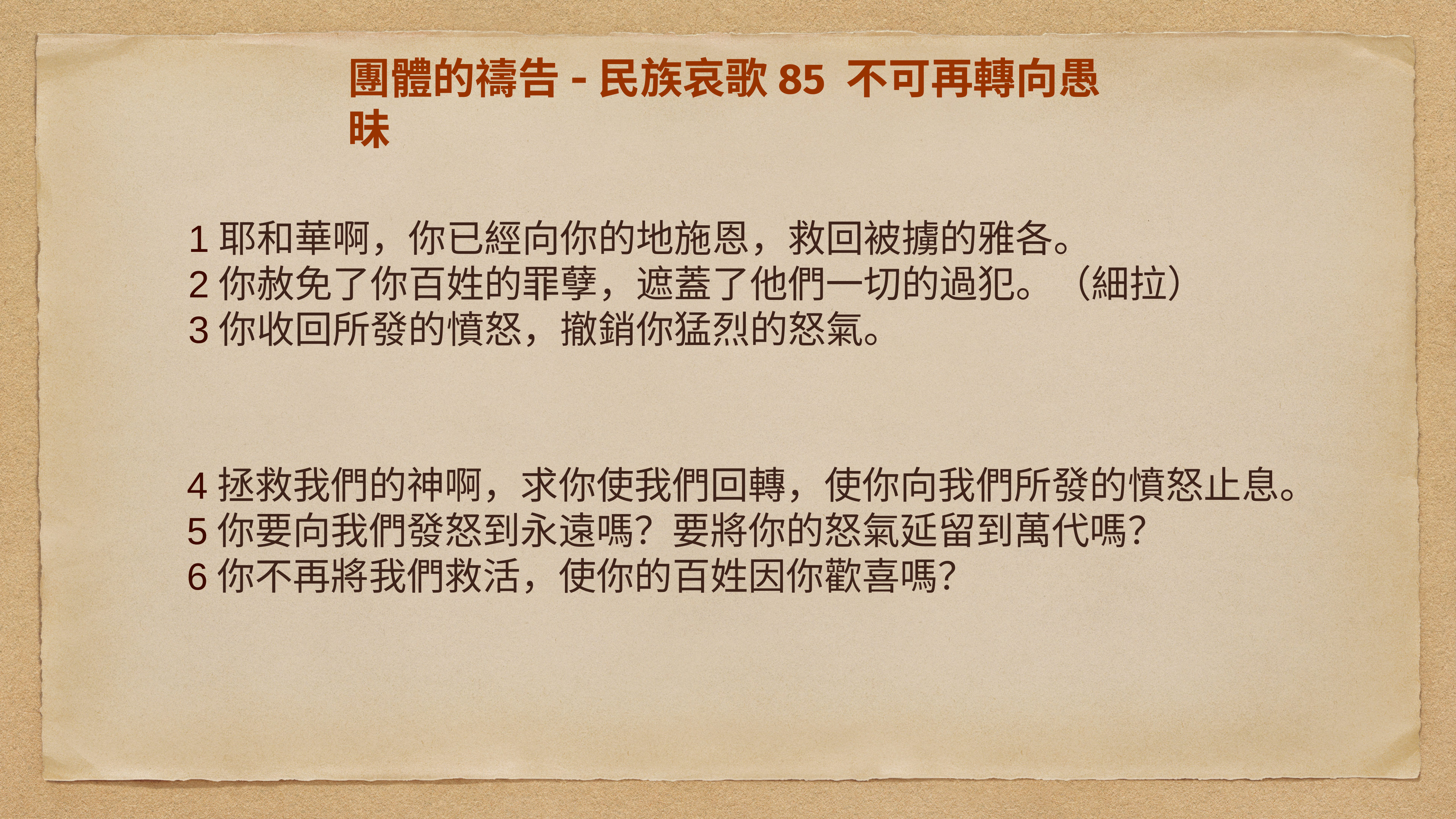

# 團體的禱告-民族哀歌85 不可再轉向愚昧
1耶和華啊，你已經向你的地施恩，救回被擄的雅各。
2你赦免了你百姓的罪孽，遮蓋了他們一切的過犯。（細拉）
3你收回所發的憤怒，撤銷你猛烈的怒氣。
4拯救我們的神啊，求你使我們回轉，使你向我們所發的憤怒止息。
5你要向我們發怒到永遠嗎？要將你的怒氣延留到萬代嗎？
6你不再將我們救活，使你的百姓因你歡喜嗎？